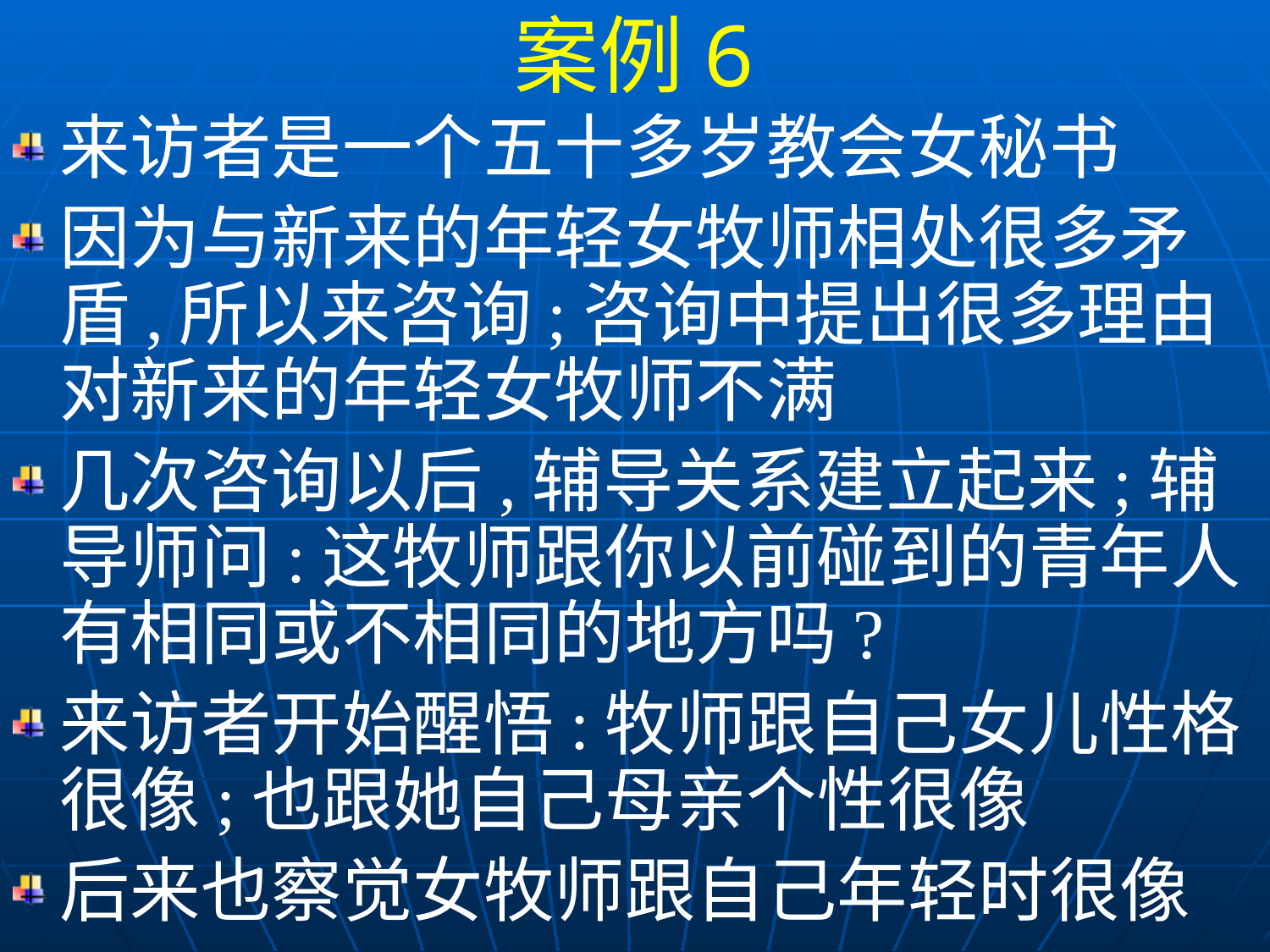

案例6
来访者是一个五十多岁教会女秘书
因为与新来的年轻女牧师相处很多矛盾,所以来咨询;咨询中提出很多理由对新来的年轻女牧师不满
几次咨询以后,辅导关系建立起来;辅导师问:这牧师跟你以前碰到的青年人有相同或不相同的地方吗?
来访者开始醒悟:牧师跟自己女儿性格很像;也跟她自己母亲个性很像
后来也察觉女牧师跟自己年轻时很像